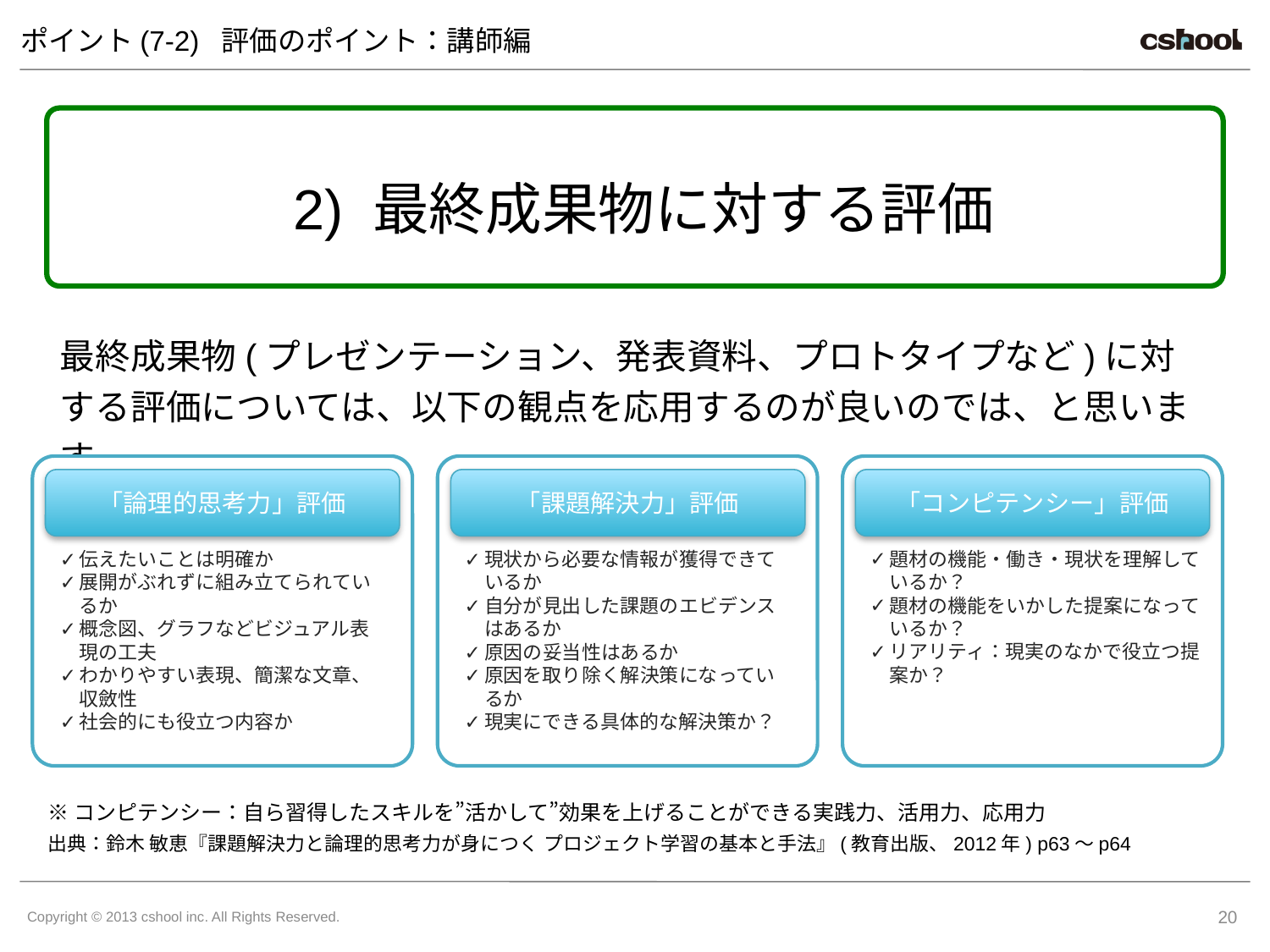

# ポイント(7-2)  評価のポイント：講師編
2) 最終成果物に対する評価
最終成果物(プレゼンテーション、発表資料、プロトタイプなど)に対する評価については、以下の観点を応用するのが良いのでは、と思います。

「論理的思考力」評価
「課題解決力」評価
「コンピテンシー」評価
✓
✓

✓

✓

✓
伝えたいことは明確か
展開がぶれずに組み立てられているか
概念図、グラフなどビジュアル表現の工夫
わかりやすい表現、簡潔な文章、収斂性
社会的にも役立つ内容か
✓

✓

✓
✓

✓
現状から必要な情報が獲得できているか
自分が見出した課題のエビデンスはあるか
原因の妥当性はあるか
原因を取り除く解決策になっているか
現実にできる具体的な解決策か？
✓

✓

✓
題材の機能・働き・現状を理解しているか？
題材の機能をいかした提案になっているか？
リアリティ：現実のなかで役立つ提案か？
※コンピテンシー：自ら習得したスキルを”活かして”効果を上げることができる実践力、活用力、応用力
出典：鈴木 敏恵『課題解決力と論理的思考力が身につく プロジェクト学習の基本と手法』(教育出版、2012年) p63〜p64
20
Copyright © 2013 cshool inc. All Rights Reserved.